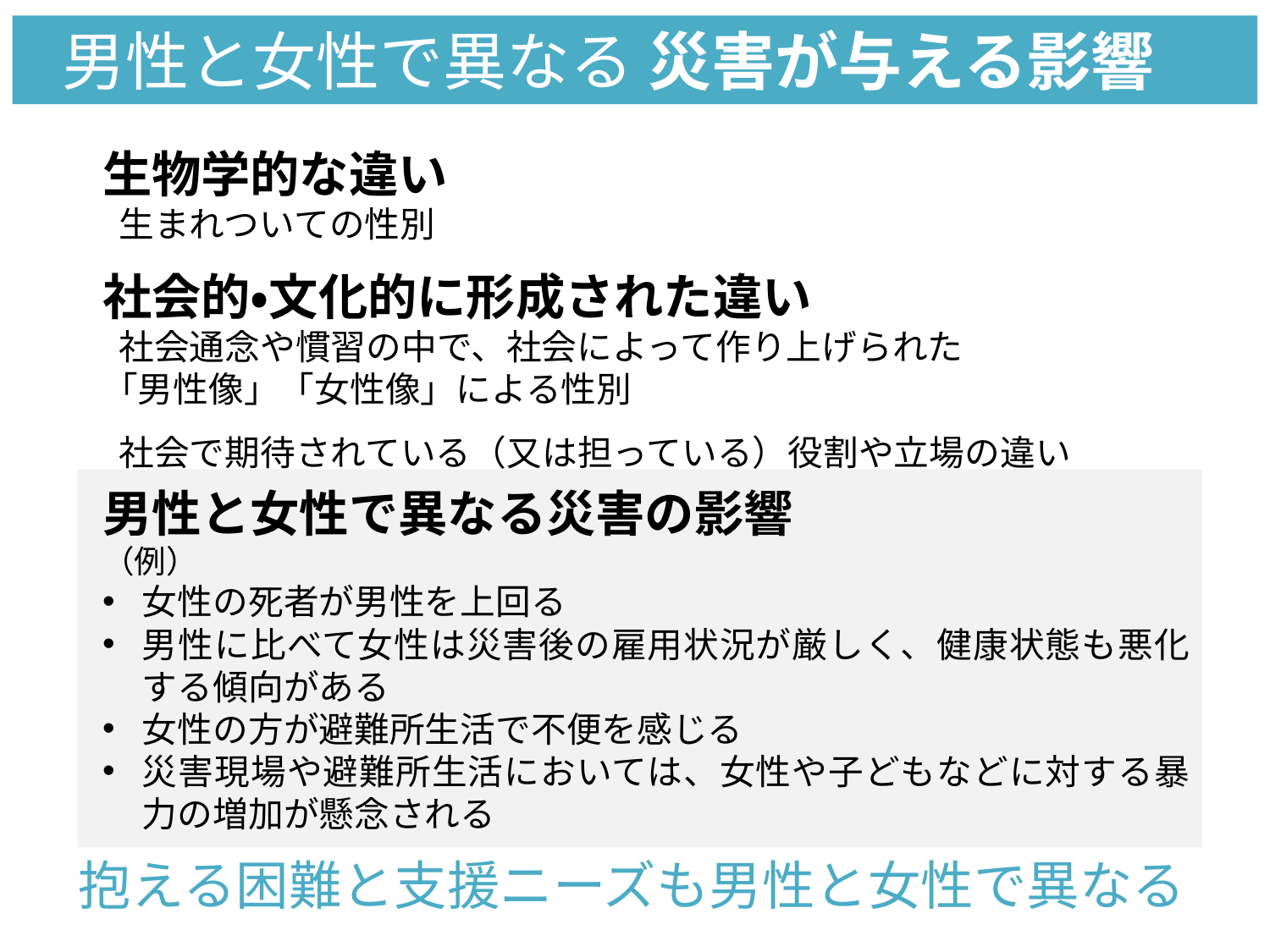

男性と女性で異なる 災害が与える影響
生物学的な違い
 生まれついての性別
社会的・文化的に形成された違い
 社会通念や慣習の中で、社会によって作り上げられた
「男性像」「女性像」による性別
 社会で期待されている（又は担っている）役割や立場の違い
男性と女性で異なる災害の影響
（例）
女性の死者が男性を上回る
男性に比べて女性は災害後の雇用状況が厳しく、健康状態も悪化する傾向がある
女性の方が避難所生活で不便を感じる
災害現場や避難所生活においては、女性や子どもなどに対する暴力の増加が懸念される
抱える困難と支援ニーズも男性と女性で異なる